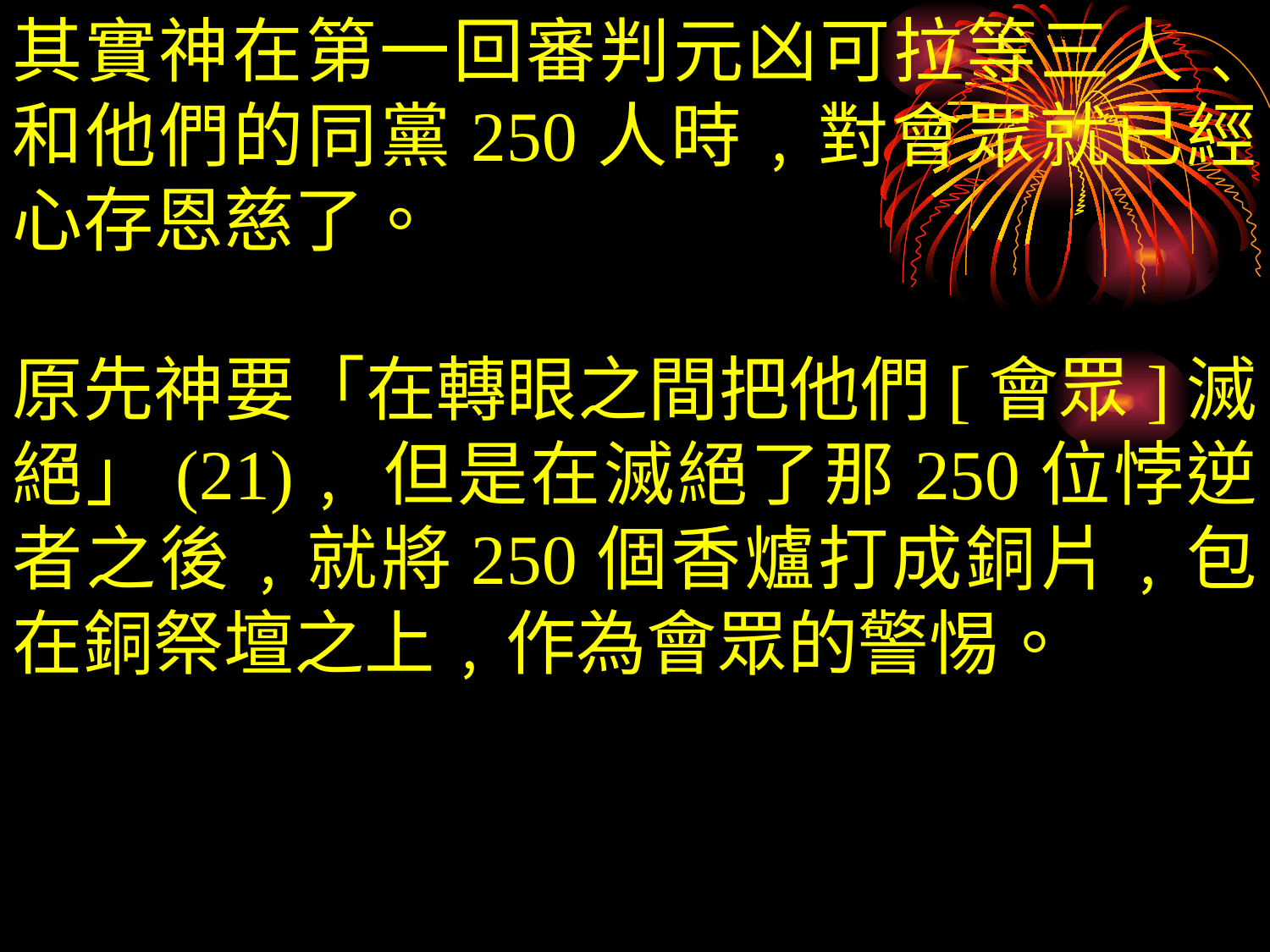

其實神在第一回審判元凶可拉等三人﹑和他們的同黨250人時﹐對會眾就已經心存恩慈了。

原先神要「在轉眼之間把他們[會眾]滅絕」(21)﹐但是在滅絕了那250位悖逆者之後﹐就將250個香爐打成銅片﹐包在銅祭壇之上﹐作為會眾的警惕。